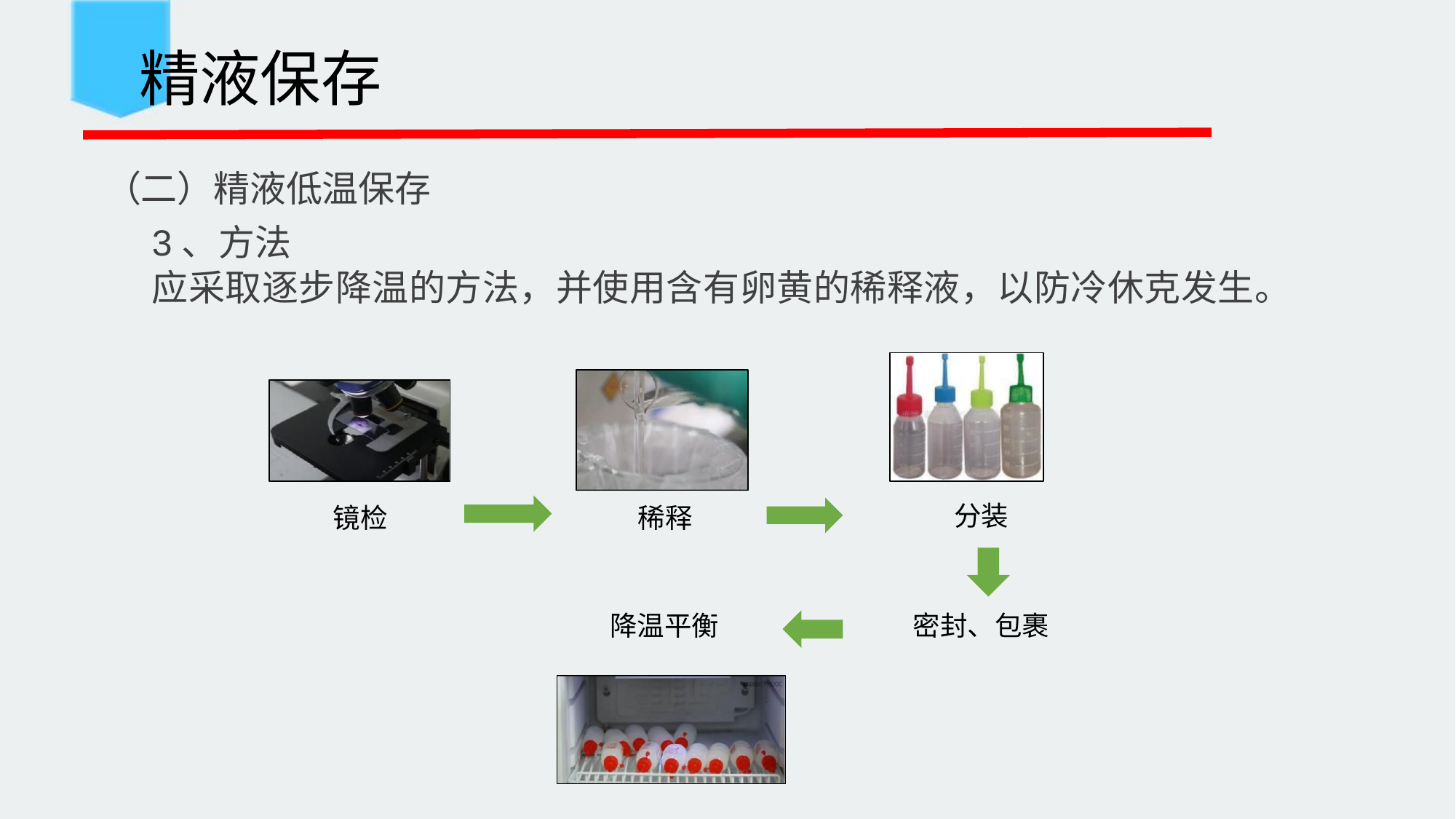

精液保存
  （二）精液低温保存

3、方法
应采取逐步降温的方法，并使用含有卵黄的稀释液，以防冷休克发生。

分装

镜检
稀释

降温平衡
密封、包裹